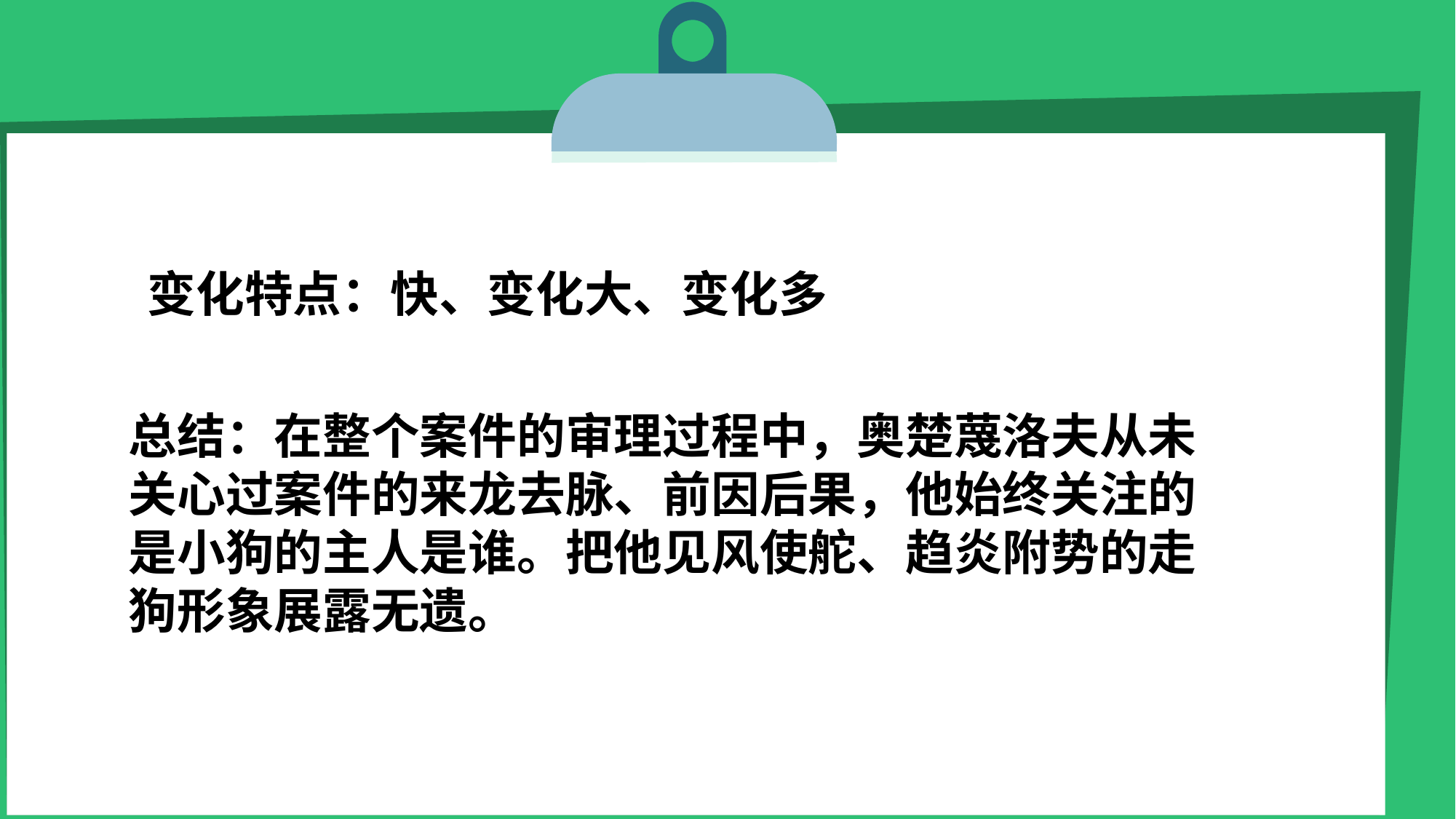

变化特点：快、变化大、变化多

总结：在整个案件的审理过程中，奥楚蔑洛夫从未关心过案件的来龙去脉、前因后果，他始终关注的是小狗的主人是谁。把他见风使舵、趋炎附势的走狗形象展露无遗。